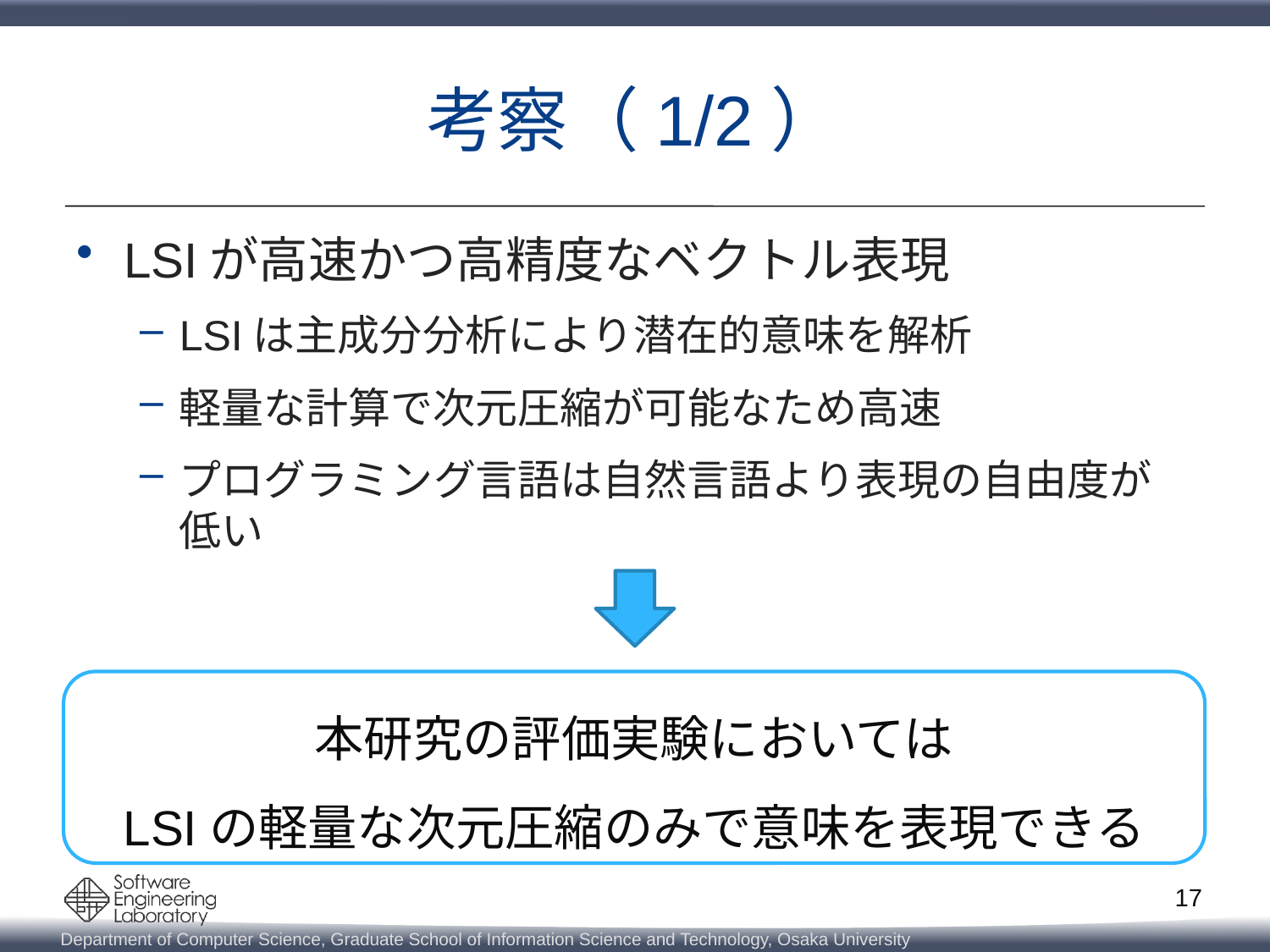

# 考察（1/2）
LSIが高速かつ高精度なベクトル表現
LSIは主成分分析により潜在的意味を解析
軽量な計算で次元圧縮が可能なため高速
プログラミング言語は自然言語より表現の自由度が低い

本研究の評価実験においては
LSIの軽量な次元圧縮のみで意味を表現できる
17